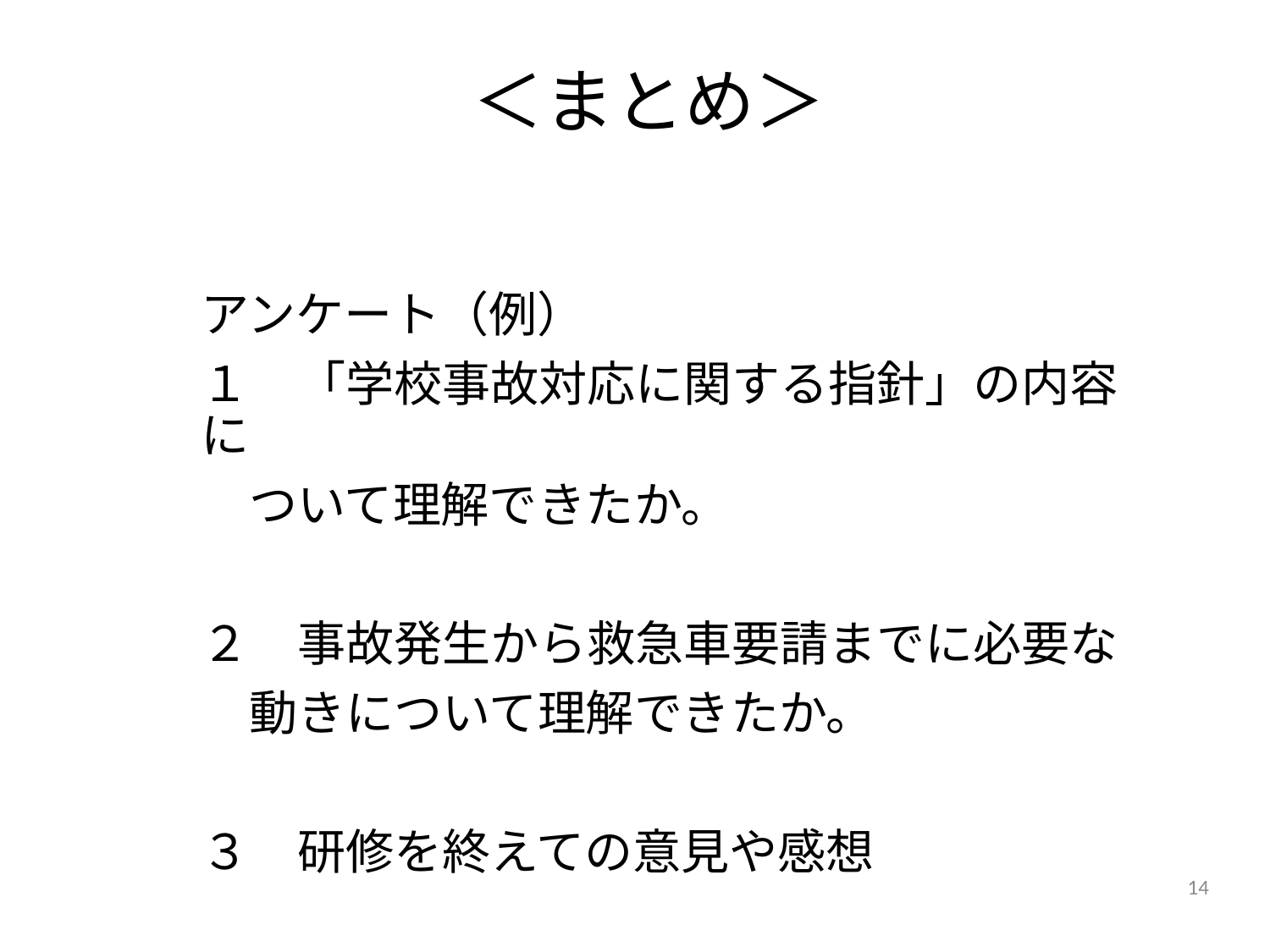

# ＜まとめ＞

アンケート（例）
１　「学校事故対応に関する指針」の内容に
　ついて理解できたか。

２　事故発生から救急車要請までに必要な
　動きについて理解できたか。

３　研修を終えての意見や感想
14